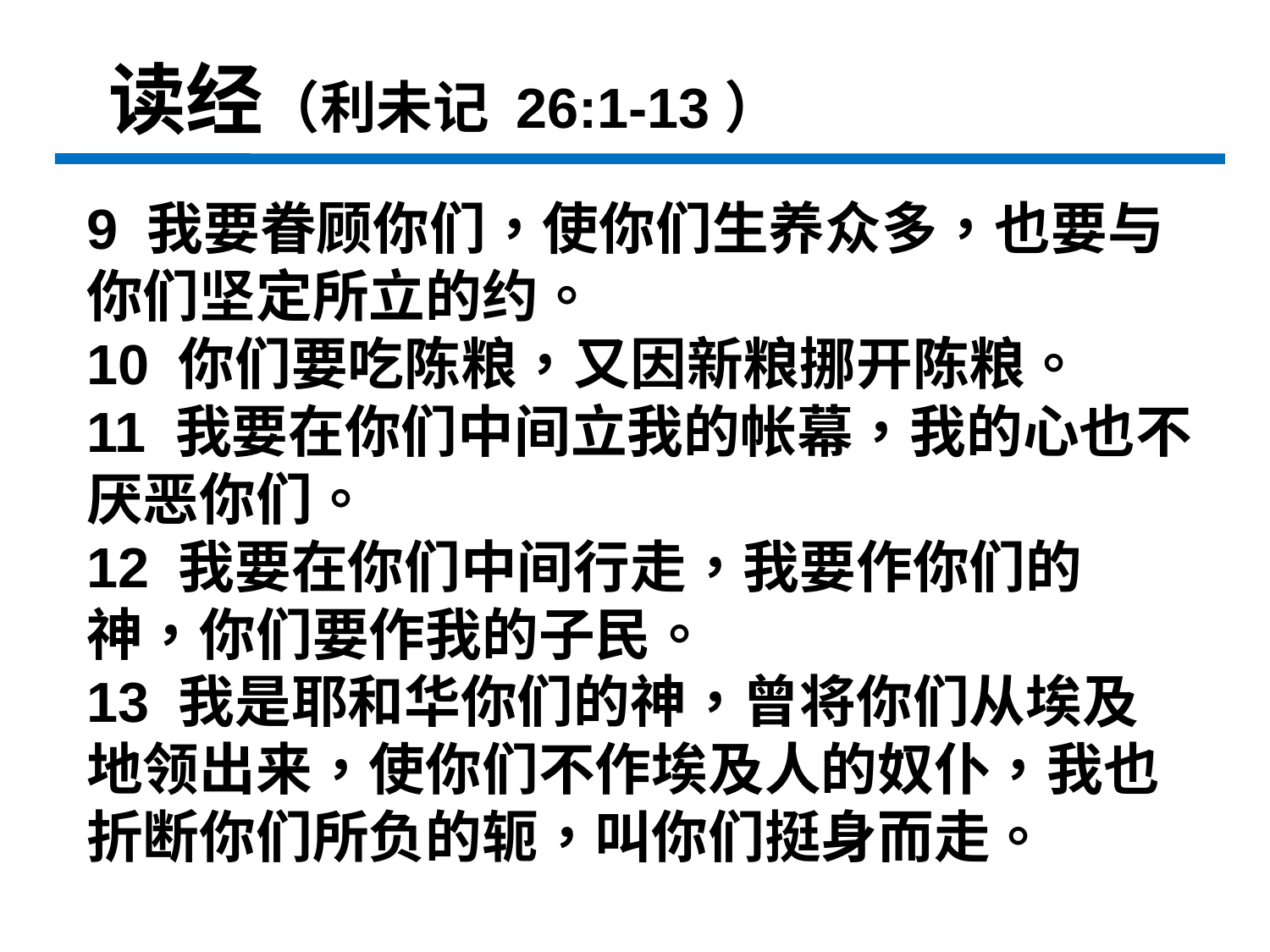

读经（利未记 26:1-13）

9 我要眷顾你们，使你们生养众多，也要与你们坚定所立的约。
10 你们要吃陈粮，又因新粮挪开陈粮。
11 我要在你们中间立我的帐幕，我的心也不厌恶你们。
12 我要在你们中间行走，我要作你们的神，你们要作我的子民。
13 我是耶和华你们的神，曾将你们从埃及地领出来，使你们不作埃及人的奴仆，我也折断你们所负的轭，叫你们挺身而走。